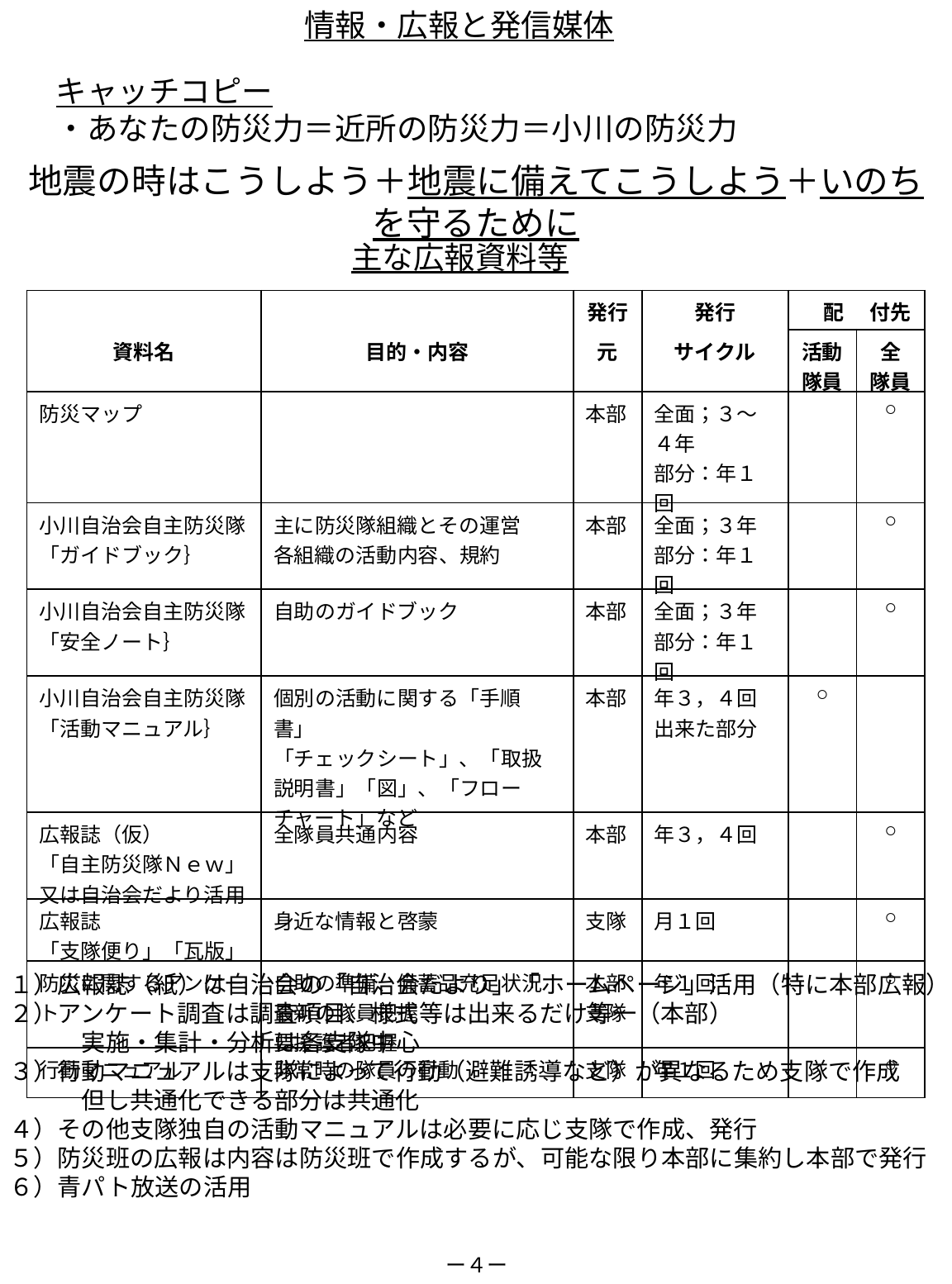

情報・広報と発信媒体
キャッチコピー
・あなたの防災力＝近所の防災力＝小川の防災力
地震の時はこうしよう＋地震に備えてこうしよう＋いのちを守るために
主な広報資料等
|  |  | 発行 | 発行 | 配 | 付先 |
| --- | --- | --- | --- | --- | --- |
| 資料名 | 目的・内容 | 元 | サイクル | 活動 隊員 | 全 隊員 |
| 防災マップ |  | 本部 | 全面；３～４年 部分：年１回 |  | ○ |
| 小川自治会自主防災隊 「ガイドブック｝ | 主に防災隊組織とその運営 各組織の活動内容、規約 | 本部 | 全面；３年 部分：年１回 |  | ○ |
| 小川自治会自主防災隊 「安全ノート｝ | 自助のガイドブック | 本部 | 全面；３年 部分：年１回 |  | ○ |
| 小川自治会自主防災隊 「活動マニュアル｝ | 個別の活動に関する「手順書」 「チェックシート」、「取扱説明書」「図」、「フローチャート」など | 本部 | 年３，４回 出来た部分 | ○ |  |
| 広報誌（仮） 「自主防災隊Ｎｅｗ」 又は自治会だより活用 | 全隊員共通内容 | 本部 | 年３，４回 |  | ○ |
| 広報誌 「支隊便り」「瓦版」 | 身近な情報と啓蒙 | 支隊 | 月１回 |  | ○ |
| 防災に関するアンケート | 自助の準備、備蓄品充足状況 最新の隊員把握 要援護者把握 | 本部 支隊 | 年１回 |  | ○ |
| 行動マニュアル | 非常時の隊員の行動 | 支隊 | 年１回 |  | ○ |
１）広報誌（紙）は自治会の「自治会だより」「ホームページ」活用（特に本部広報）
２）アンケート調査は調査項目、様式等は出来るだけ等一（本部）
　　　実施・集計・分析は各支隊中心
３）行動マニュアルは支隊によって行動（避難誘導など）が異なるため支隊で作成
　　　但し共通化できる部分は共通化
４）その他支隊独自の活動マニュアルは必要に応じ支隊で作成、発行
５）防災班の広報は内容は防災班で作成するが、可能な限り本部に集約し本部で発行
６）青パト放送の活用
ー４ー